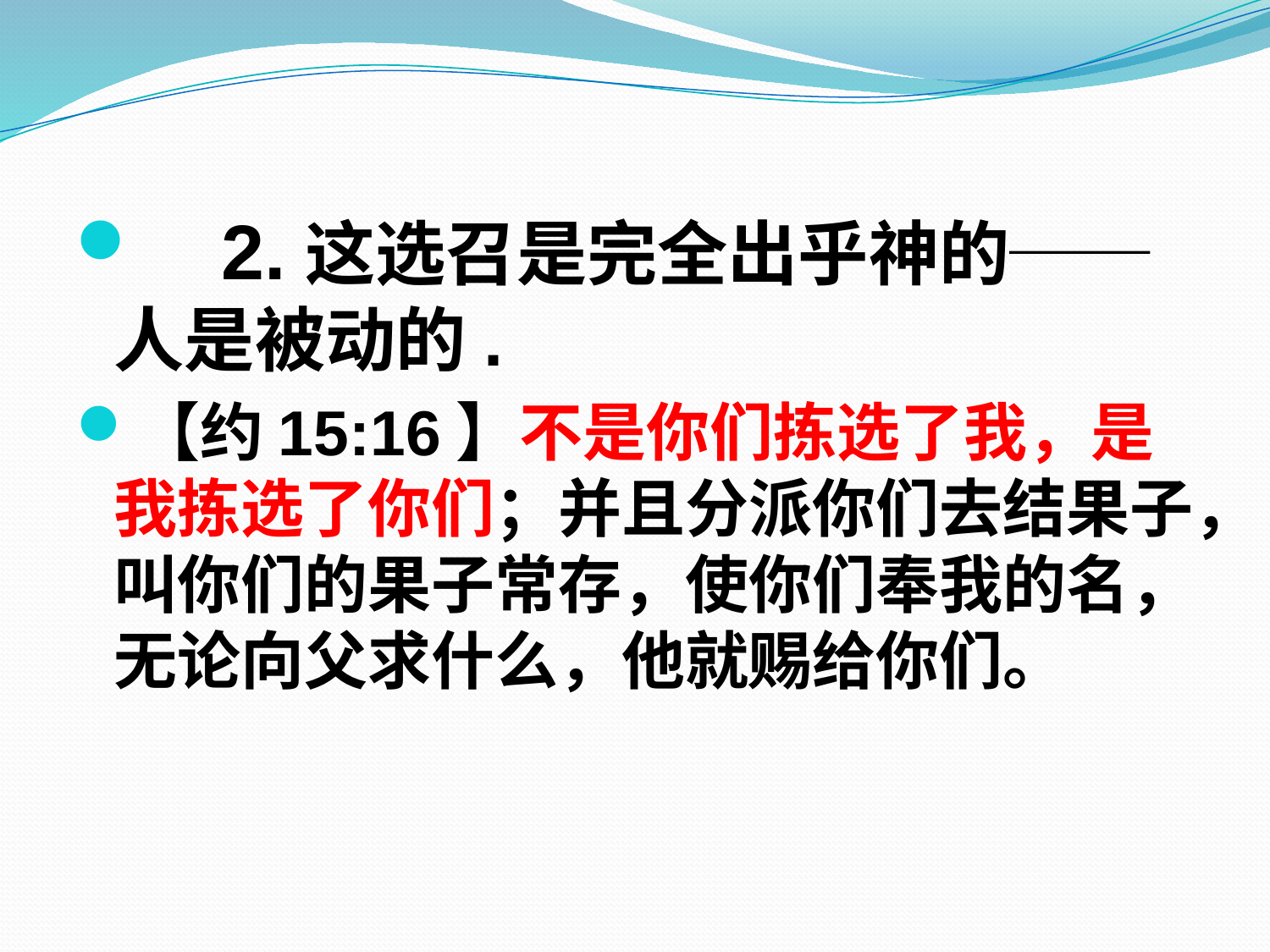

2.这选召是完全出乎神的──人是被动的.
【约15:16】不是你们拣选了我，是我拣选了你们；并且分派你们去结果子，叫你们的果子常存，使你们奉我的名，无论向父求什么，他就赐给你们。